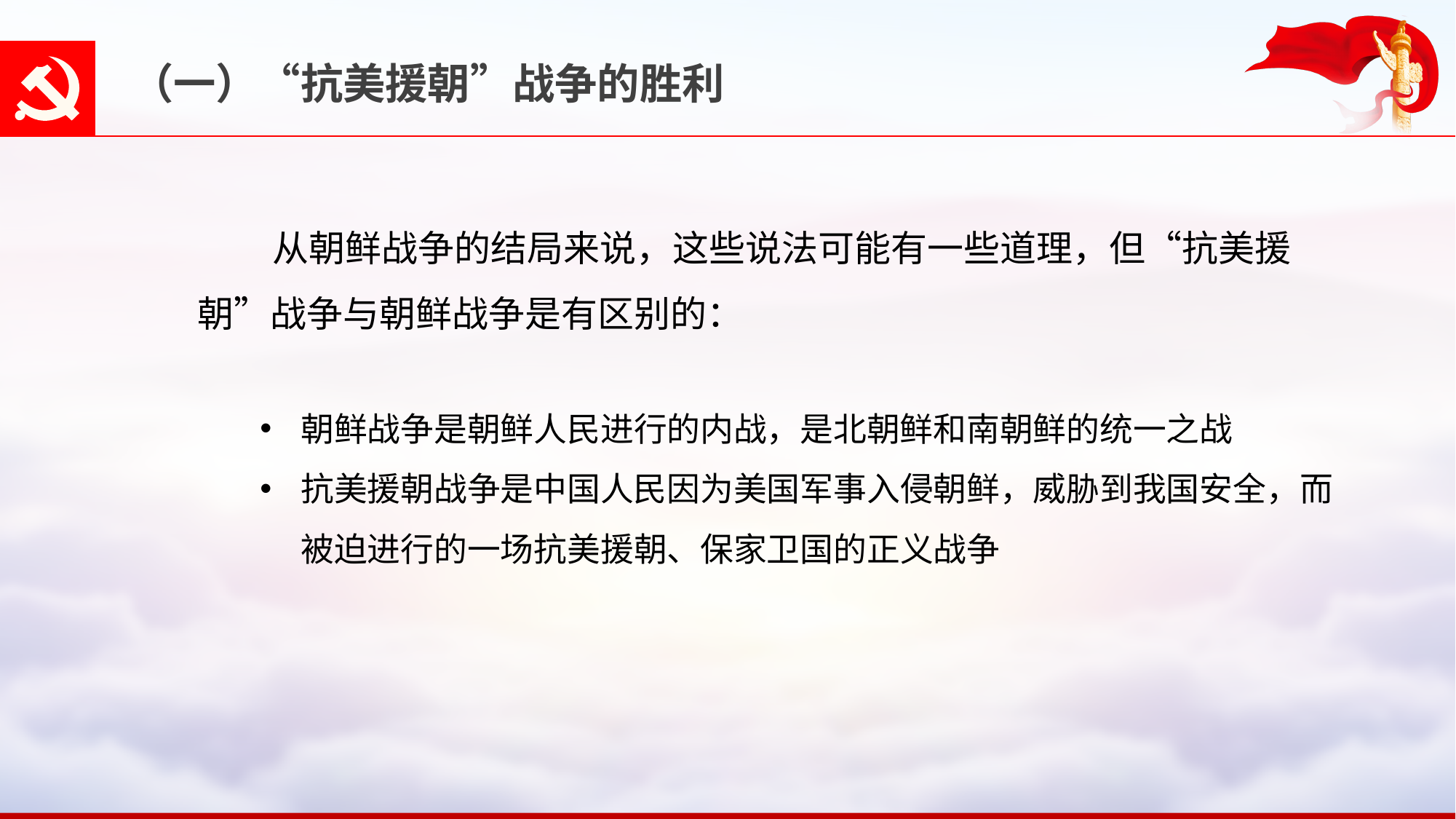

（一）“抗美援朝”战争的胜利
           从朝鲜战争的结局来说，这些说法可能有一些道理，但“抗美援朝”战争与朝鲜战争是有区别的：
朝鲜战争是朝鲜人民进行的内战，是北朝鲜和南朝鲜的统一之战
抗美援朝战争是中国人民因为美国军事入侵朝鲜，威胁到我国安全，而被迫进行的一场抗美援朝、保家卫国的正义战争